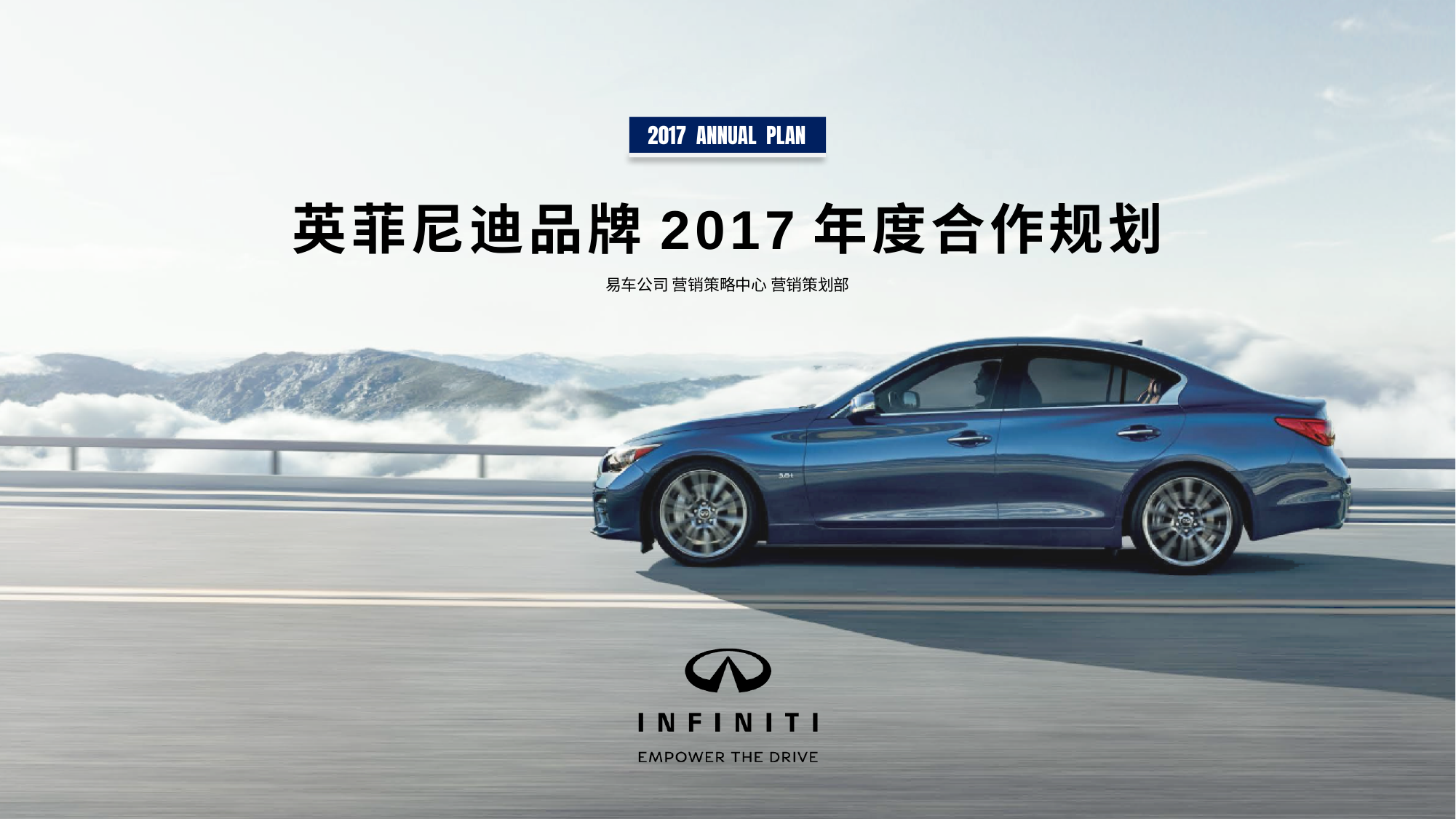

2017  ANNUAL  PLAN
英菲尼迪品牌2017年度合作规划
易车公司 营销策略中心 营销策划部